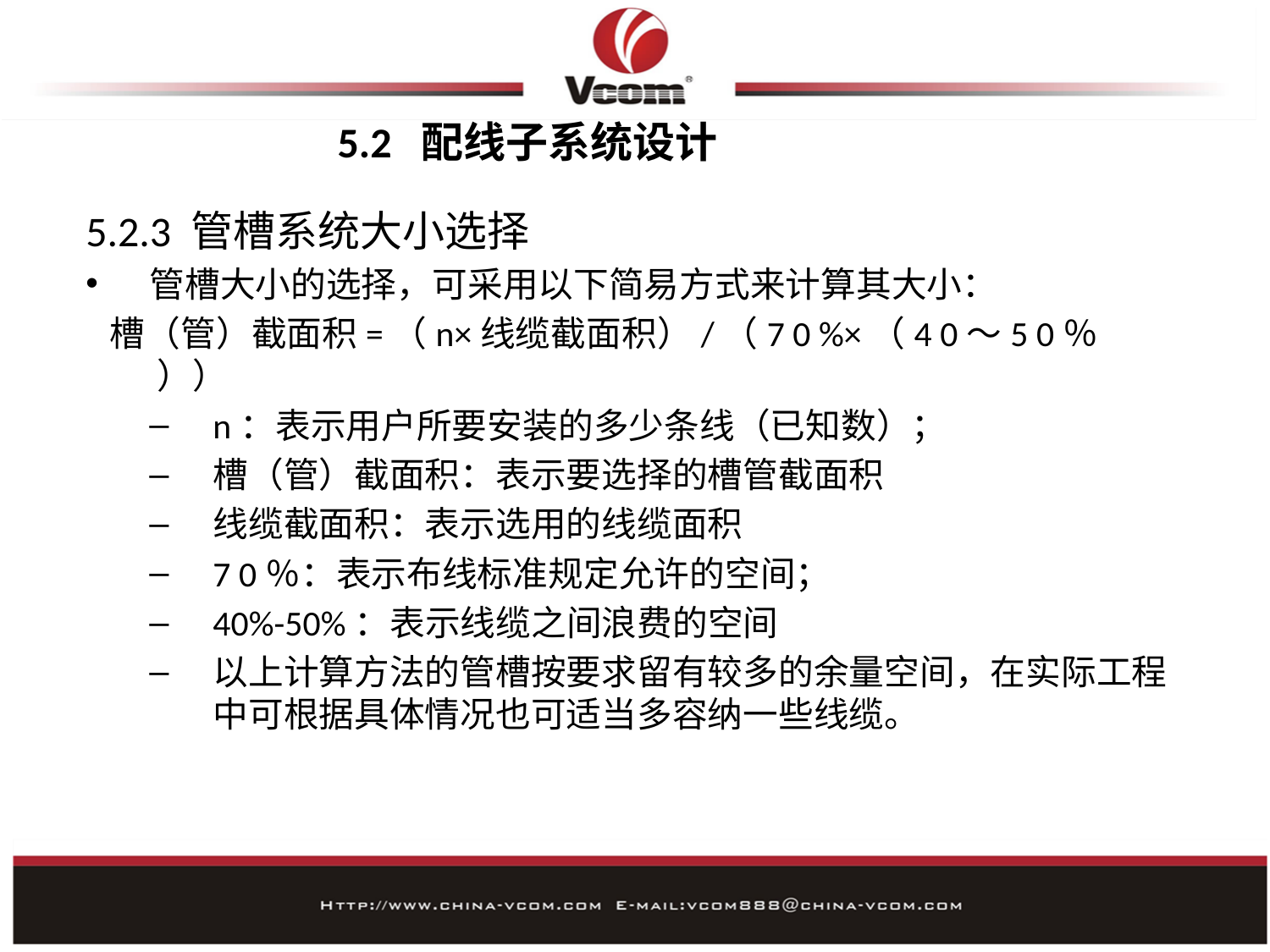

# 5.2  配线子系统设计
5.2.3 管槽系统大小选择
管槽大小的选择，可采用以下简易方式来计算其大小：
  槽（管）截面积=（n×线缆截面积）/（7 0 %×（4 0～5 0％ ））
n：表示用户所要安装的多少条线（已知数）；
槽（管）截面积：表示要选择的槽管截面积
线缆截面积：表示选用的线缆面积
7 0％：表示布线标准规定允许的空间；
40%-50%：表示线缆之间浪费的空间
以上计算方法的管槽按要求留有较多的余量空间，在实际工程中可根据具体情况也可适当多容纳一些线缆。